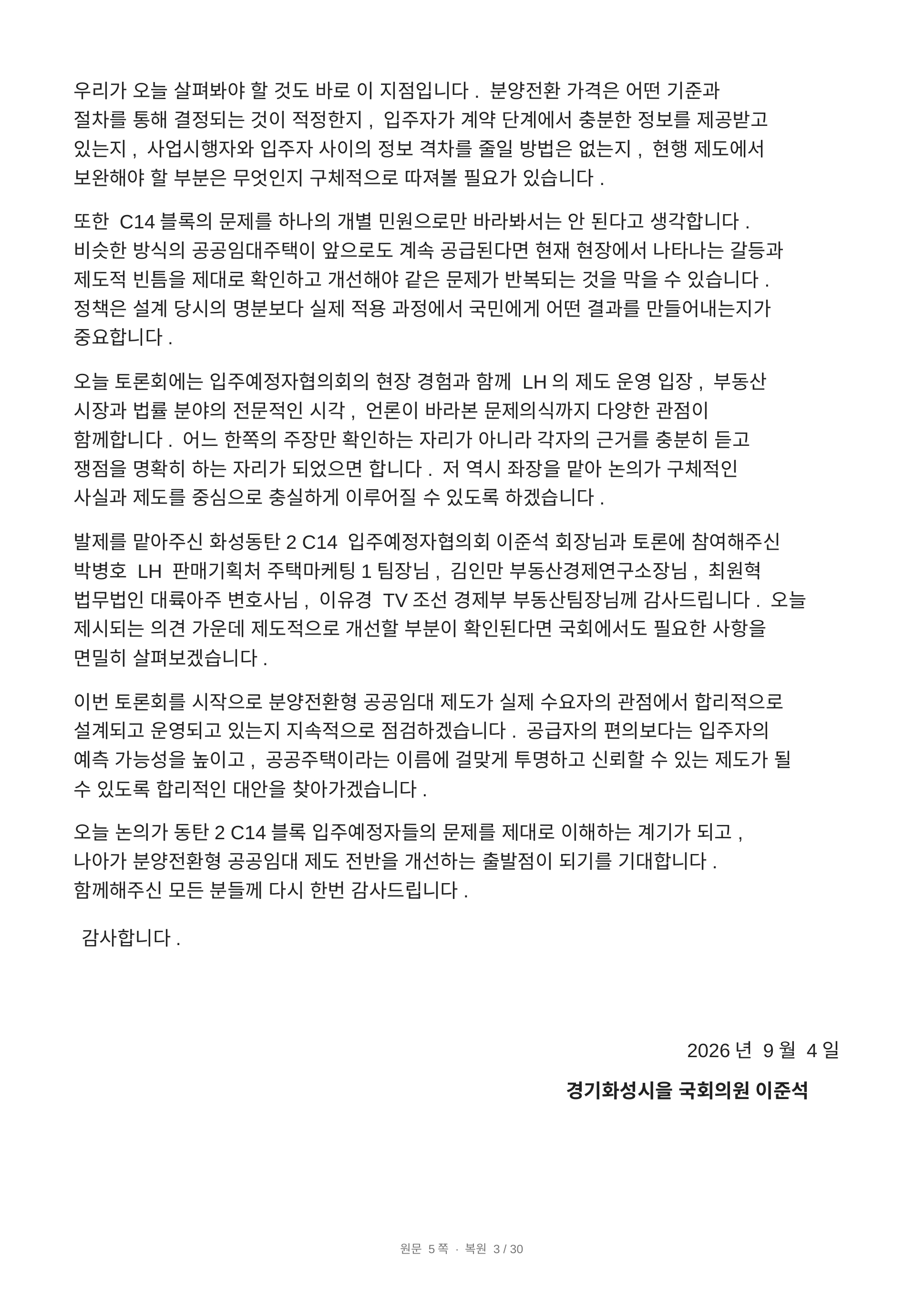

우리가 오늘 살펴봐야 할 것도 바로 이 지점입니다. 분양전환 가격은 어떤 기준과 절차를 통해 결정되는 것이 적정한지, 입주자가 계약 단계에서 충분한 정보를 제공받고 있는지, 사업시행자와 입주자 사이의 정보 격차를 줄일 방법은 없는지, 현행 제도에서 보완해야 할 부분은 무엇인지 구체적으로 따져볼 필요가 있습니다.
또한 C14블록의 문제를 하나의 개별 민원으로만 바라봐서는 안 된다고 생각합니다. 비슷한 방식의 공공임대주택이 앞으로도 계속 공급된다면 현재 현장에서 나타나는 갈등과 제도적 빈틈을 제대로 확인하고 개선해야 같은 문제가 반복되는 것을 막을 수 있습니다. 정책은 설계 당시의 명분보다 실제 적용 과정에서 국민에게 어떤 결과를 만들어내는지가 중요합니다.
오늘 토론회에는 입주예정자협의회의 현장 경험과 함께 LH의 제도 운영 입장, 부동산 시장과 법률 분야의 전문적인 시각, 언론이 바라본 문제의식까지 다양한 관점이 함께합니다. 어느 한쪽의 주장만 확인하는 자리가 아니라 각자의 근거를 충분히 듣고 쟁점을 명확히 하는 자리가 되었으면 합니다. 저 역시 좌장을 맡아 논의가 구체적인 사실과 제도를 중심으로 충실하게 이루어질 수 있도록 하겠습니다.
발제를 맡아주신 화성동탄2 C14 입주예정자협의회 이준석 회장님과 토론에 참여해주신 박병호 LH 판매기획처 주택마케팅1팀장님, 김인만 부동산경제연구소장님, 최원혁 법무법인 대륙아주 변호사님, 이유경 TV조선 경제부 부동산팀장님께 감사드립니다. 오늘 제시되는 의견 가운데 제도적으로 개선할 부분이 확인된다면 국회에서도 필요한 사항을 면밀히 살펴보겠습니다.
이번 토론회를 시작으로 분양전환형 공공임대 제도가 실제 수요자의 관점에서 합리적으로 설계되고 운영되고 있는지 지속적으로 점검하겠습니다. 공급자의 편의보다는 입주자의 예측 가능성을 높이고, 공공주택이라는 이름에 걸맞게 투명하고 신뢰할 수 있는 제도가 될 수 있도록 합리적인 대안을 찾아가겠습니다.
오늘 논의가 동탄2 C14블록 입주예정자들의 문제를 제대로 이해하는 계기가 되고, 나아가 분양전환형 공공임대 제도 전반을 개선하는 출발점이 되기를 기대합니다. 함께해주신 모든 분들께 다시 한번 감사드립니다.
감사합니다.
2026년 9월 4일
경기화성시을 국회의원 이준석
원문 5쪽 · 복원 3 / 30